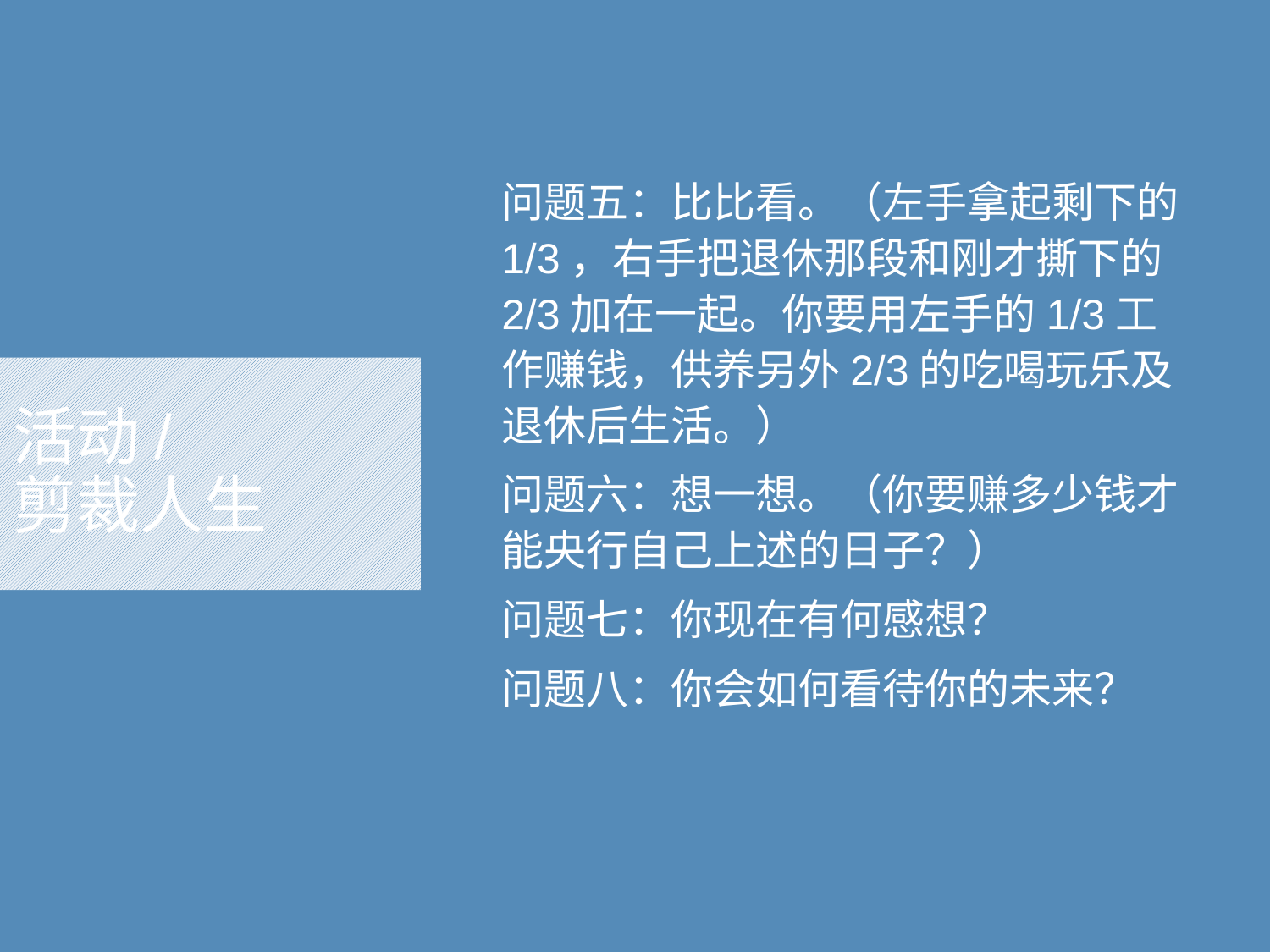

问题五：比比看。（左手拿起剩下的1/3，右手把退休那段和刚才撕下的2/3加在一起。你要用左手的1/3工作赚钱，供养另外2/3的吃喝玩乐及退休后生活。）
问题六：想一想。（你要赚多少钱才能央行自己上述的日子？）
问题七：你现在有何感想？
问题八：你会如何看待你的未来？

# 活动/ 剪裁人生